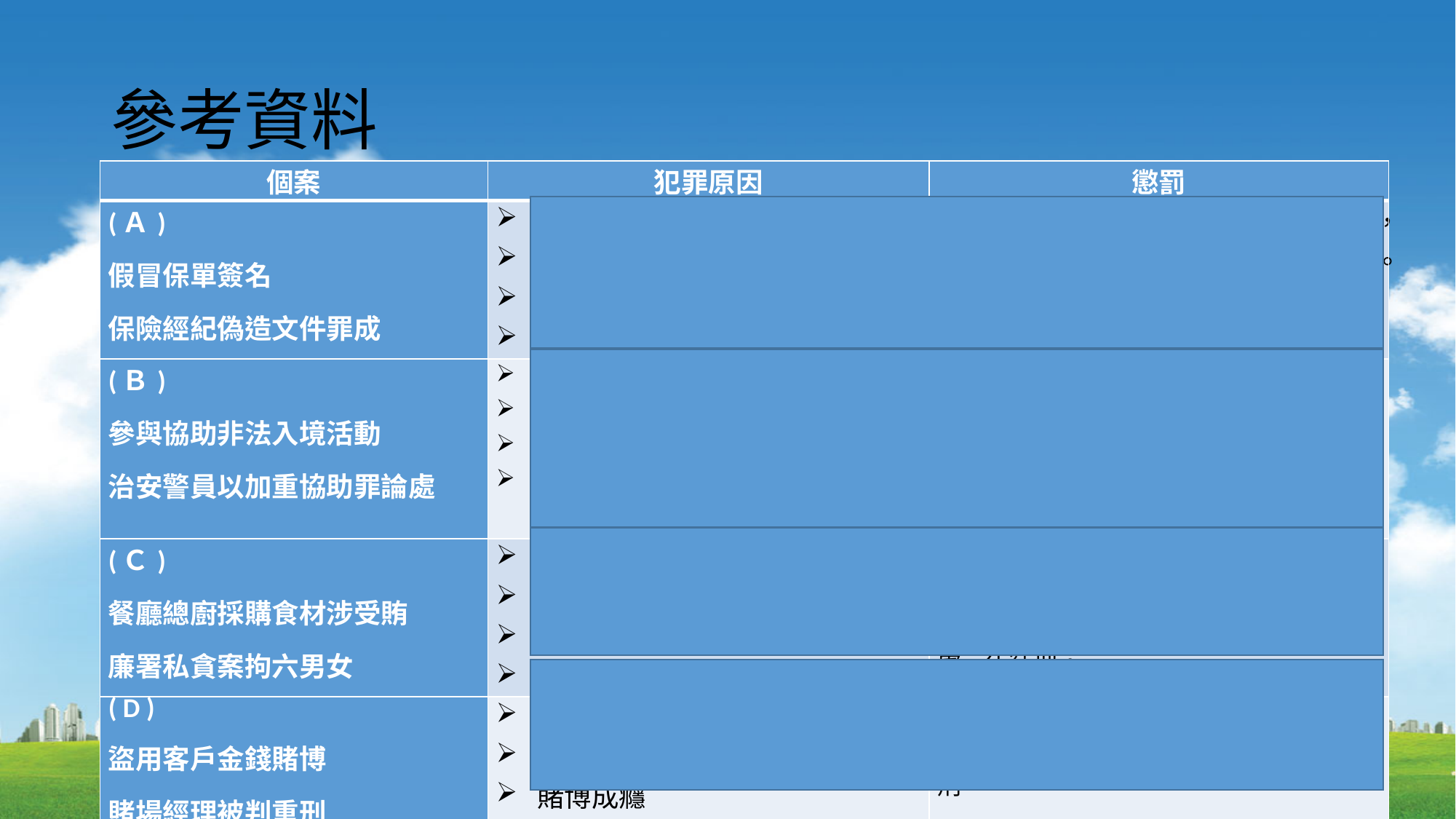

# 參考資料
| 個案 | 犯罪原因 | 懲罰 |
| --- | --- | --- |
| (Ａ) 假冒保單簽名　 保險經紀偽造文件罪成 | 為達到公司訂下的保單數額要求 以為不會被揭發 不敢違反上司的命令 其他 | 根據澳門《刑法典》第244條的規定，偽造文件罪處最高三年徒刑或科罰金。 |
| (Ｂ) 參與協助非法入境活動 治安警員以加重協助罪論處 | 幫助朋友 受不住金錢的引誘 交了損友 其他 | 根據澳門《非法入境、非法逗留及驅逐出境的法律》第14條第2款的規定，加重協助罪可處5年至8年徒刑。 |
| (Ｃ) 餐廳總廚採購食材涉受賄 廉署私貪案拘六男女 | 以為是行規，不會犯法 貪圖奢華生活 誤信朋友 其他 | 根據澳門《預防及遏止私營部門賄賂法律》第3條及第4條的規定，私營部門的行賄罪最高可處兩年徒刑，受賄罪最高可處三年徒刑。 |
| ( D ) 盜用客戶金錢賭博 賭場經理被判重刑 | 受不住金錢的引誘 為了清還賭債 賭博成癮 其他 | 根據澳門《刑法典》第211條第4款的規定，相當巨額詐騙罪，處2年至10年徒刑。 |